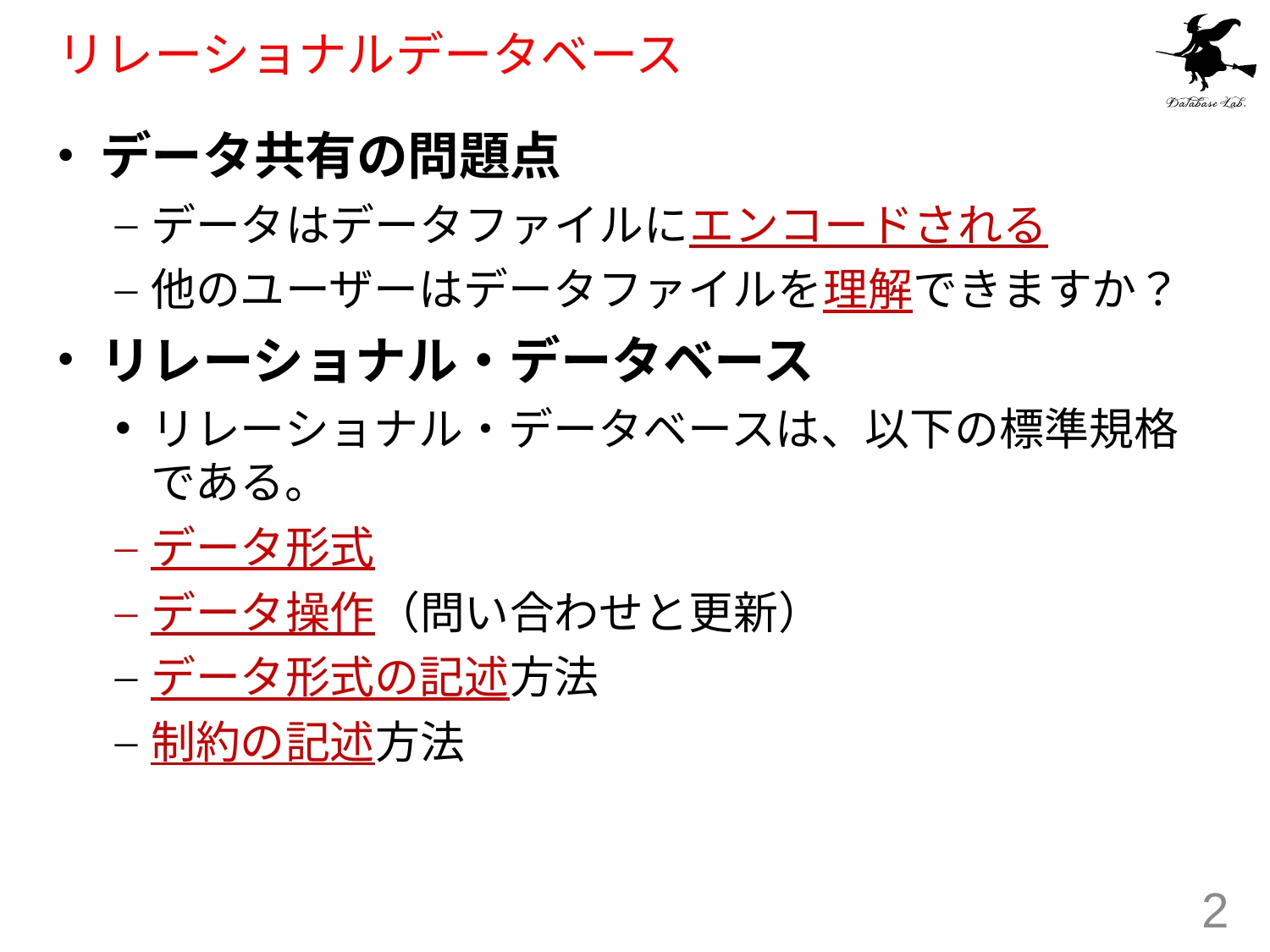

# リレーショナルデータベース
データ共有の問題点
データはデータファイルにエンコードされる
他のユーザーはデータファイルを理解できますか？
リレーショナル・データベース
リレーショナル・データベースは、以下の標準規格である。
データ形式
データ操作（問い合わせと更新）
データ形式の記述方法
制約の記述方法

2